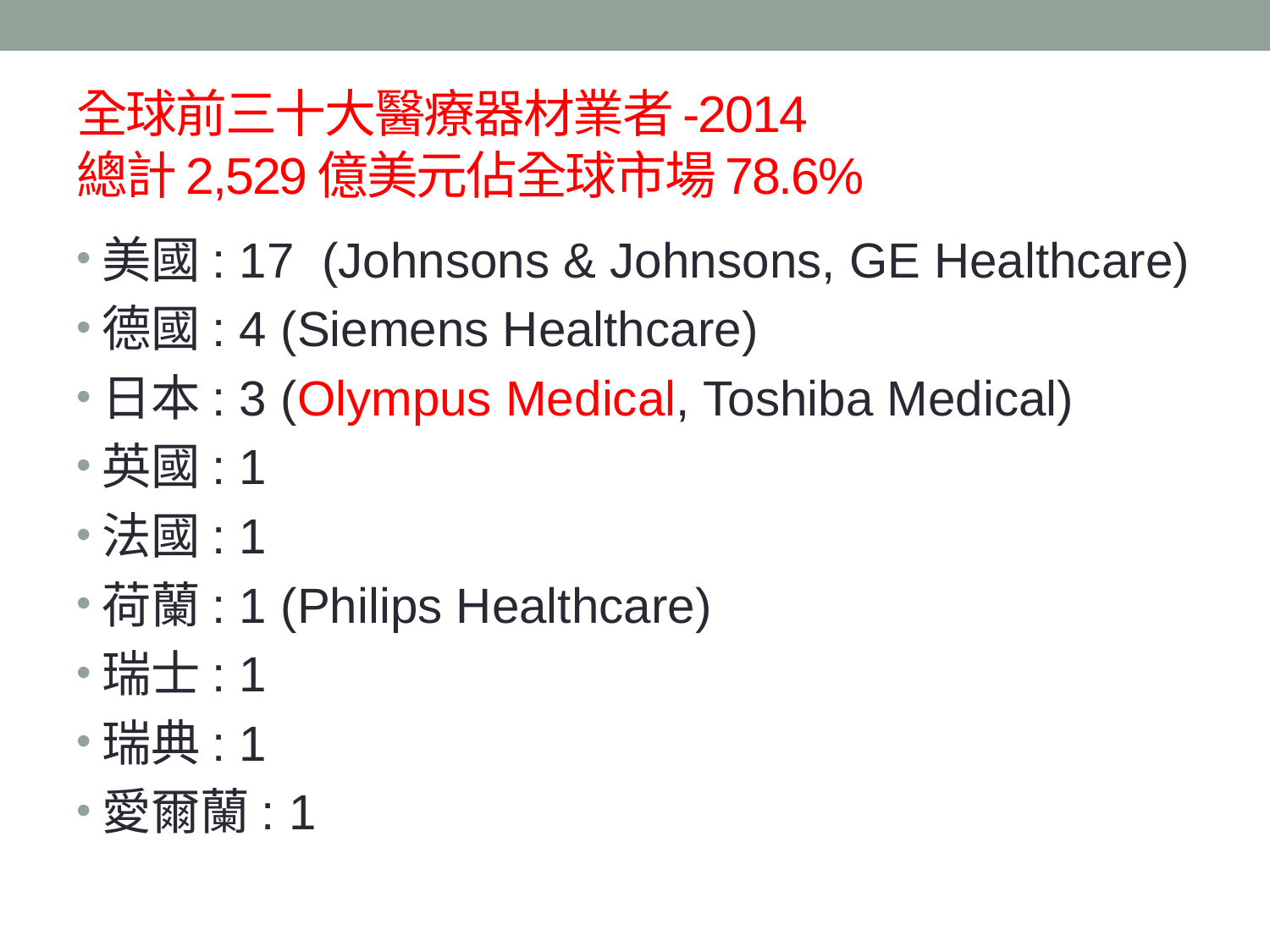

# 全球前三十大醫療器材業者-2014 總計2,529億美元佔全球市場78.6%
美國: 17  (Johnsons & Johnsons, GE Healthcare)
德國: 4 (Siemens Healthcare)
日本: 3 (Olympus Medical, Toshiba Medical)
英國: 1
法國: 1
荷蘭: 1 (Philips Healthcare)
瑞士: 1
瑞典: 1
愛爾蘭: 1